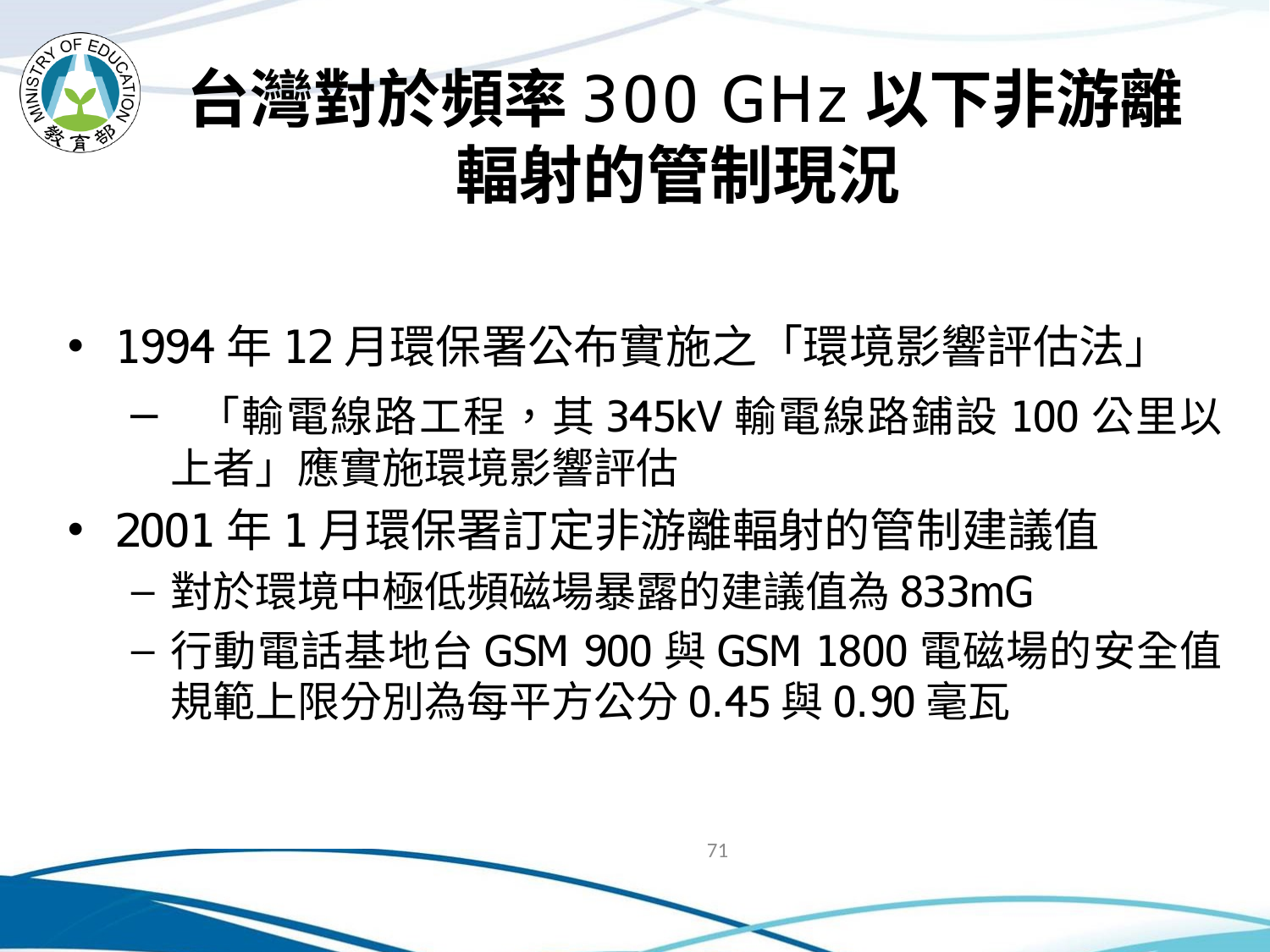

# 台灣對於頻率300 GHz以下非游離輻射的管制現況
1994年12月環保署公布實施之「環境影響評估法」
 「輸電線路工程，其345kV輸電線路鋪設100公里以上者」應實施環境影響評估
2001年1月環保署訂定非游離輻射的管制建議值
對於環境中極低頻磁場暴露的建議值為833mG
行動電話基地台GSM 900與GSM 1800電磁場的安全值規範上限分別為每平方公分0.45與0.90毫瓦
71